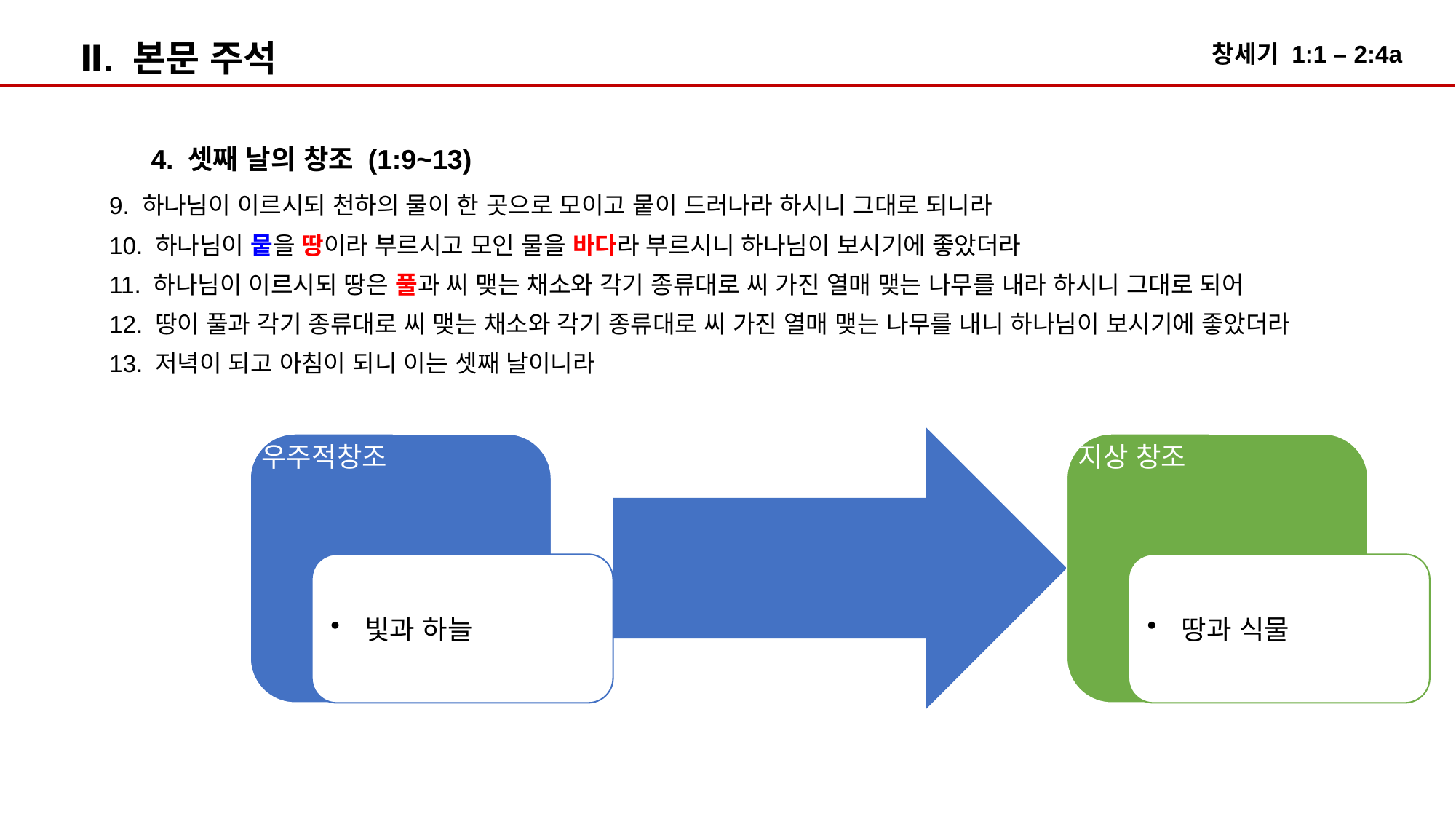

Ⅱ. 본문 주석
4. 셋째 날의 창조 (1:9~13)
9. 하나님이 이르시되 천하의 물이 한 곳으로 모이고 뭍이 드러나라 하시니 그대로 되니라

10. 하나님이 뭍을 땅이라 부르시고 모인 물을 바다라 부르시니 하나님이 보시기에 좋았더라

11. 하나님이 이르시되 땅은 풀과 씨 맺는 채소와 각기 종류대로 씨 가진 열매 맺는 나무를 내라 하시니 그대로 되어

12. 땅이 풀과 각기 종류대로 씨 맺는 채소와 각기 종류대로 씨 가진 열매 맺는 나무를 내니 하나님이 보시기에 좋았더라

13. 저녁이 되고 아침이 되니 이는 셋째 날이니라
우주적창조
빛과 하늘
지상 창조
땅과 식물